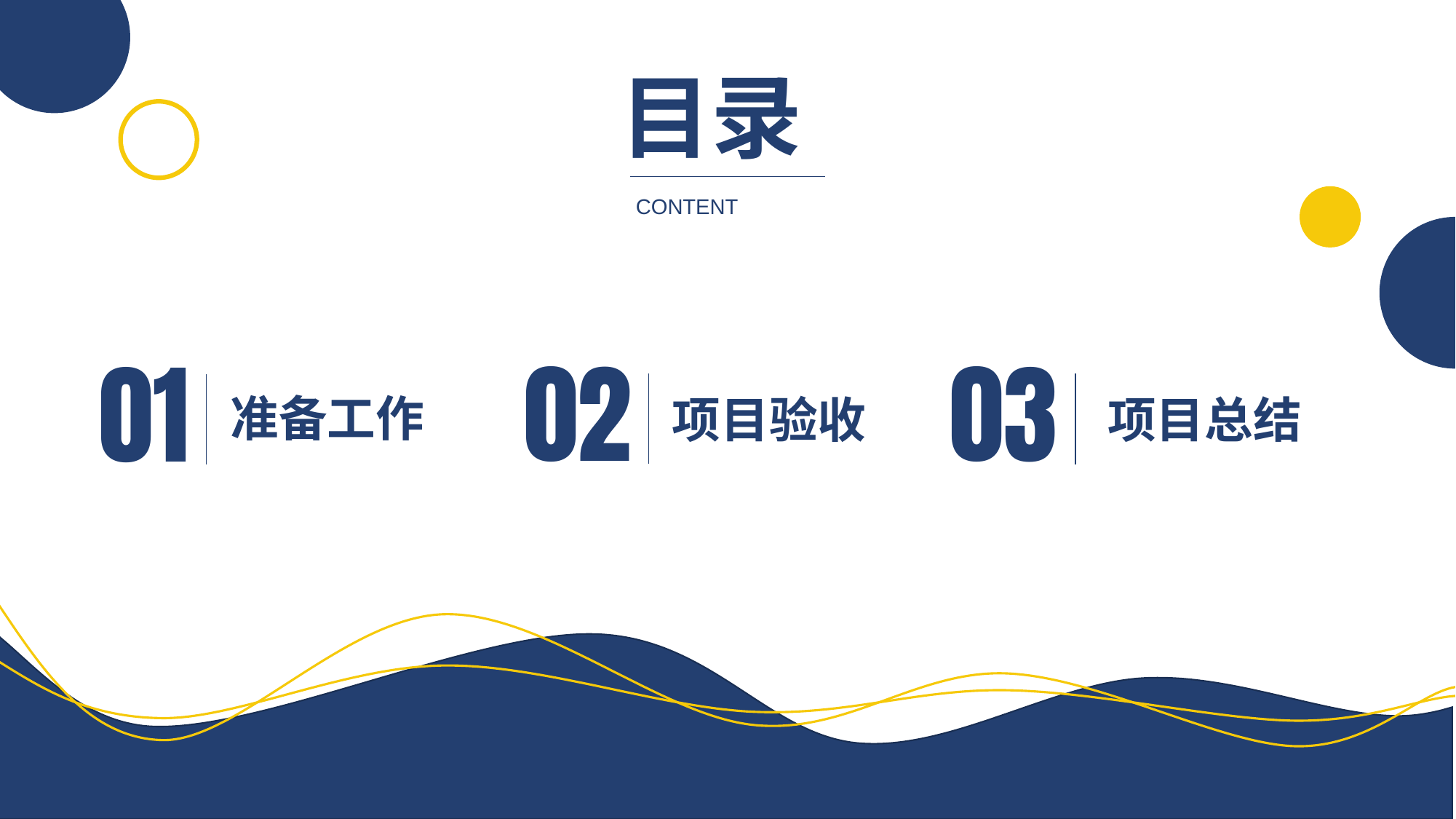

目录

CONTENT

03
项目总结
02
项目验收
01
准备工作